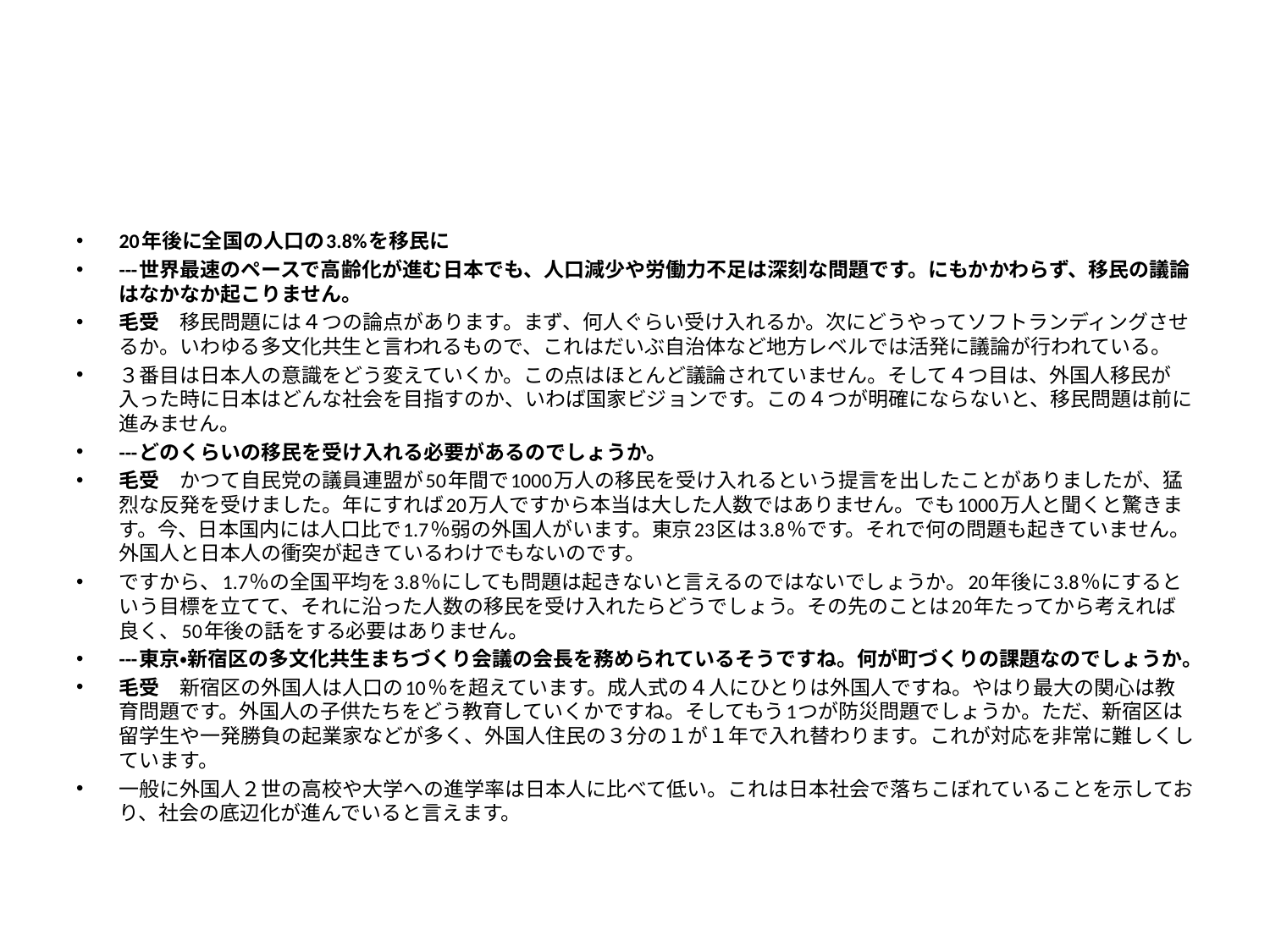

#
20年後に全国の人口の3.8%を移民に
---世界最速のペースで高齢化が進む日本でも、人口減少や労働力不足は深刻な問題です。にもかかわらず、移民の議論はなかなか起こりません。
毛受 移民問題には４つの論点があります。まず、何人ぐらい受け入れるか。次にどうやってソフトランディングさせるか。いわゆる多文化共生と言われるもので、これはだいぶ自治体など地方レベルでは活発に議論が行われている。
３番目は日本人の意識をどう変えていくか。この点はほとんど議論されていません。そして４つ目は、外国人移民が入った時に日本はどんな社会を目指すのか、いわば国家ビジョンです。この４つが明確にならないと、移民問題は前に進みません。
---どのくらいの移民を受け入れる必要があるのでしょうか。
毛受 かつて自民党の議員連盟が50年間で1000万人の移民を受け入れるという提言を出したことがありましたが、猛烈な反発を受けました。年にすれば20万人ですから本当は大した人数ではありません。でも1000万人と聞くと驚きます。今、日本国内には人口比で1.7％弱の外国人がいます。東京23区は3.8％です。それで何の問題も起きていません。外国人と日本人の衝突が起きているわけでもないのです。
ですから、1.7％の全国平均を3.8％にしても問題は起きないと言えるのではないでしょうか。20年後に3.8％にするという目標を立てて、それに沿った人数の移民を受け入れたらどうでしょう。その先のことは20年たってから考えれば良く、50年後の話をする必要はありません。
---東京・新宿区の多文化共生まちづくり会議の会長を務められているそうですね。何が町づくりの課題なのでしょうか。
毛受 新宿区の外国人は人口の10％を超えています。成人式の４人にひとりは外国人ですね。やはり最大の関心は教育問題です。外国人の子供たちをどう教育していくかですね。そしてもう1つが防災問題でしょうか。ただ、新宿区は留学生や一発勝負の起業家などが多く、外国人住民の３分の１が１年で入れ替わります。これが対応を非常に難しくしています。
一般に外国人２世の高校や大学への進学率は日本人に比べて低い。これは日本社会で落ちこぼれていることを示しており、社会の底辺化が進んでいると言えます。